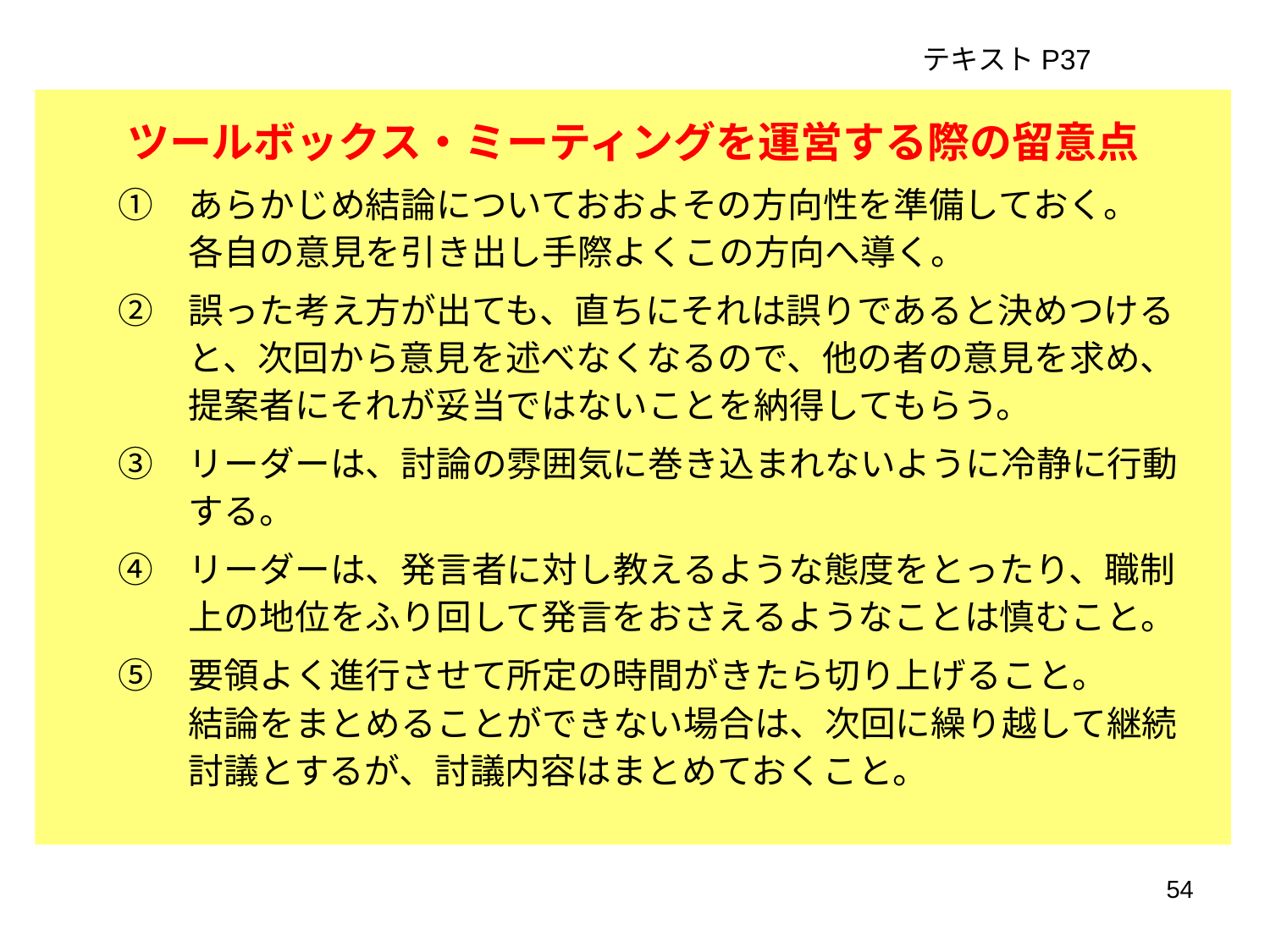

テキストP37
ツールボックス・ミーティングを運営する際の留意点
　　①　あらかじめ結論についておおよその方向性を準備しておく。
　　　　各自の意見を引き出し手際よくこの方向へ導く。
　　②　誤った考え方が出ても、直ちにそれは誤りであると決めつける
　　　　と、次回から意見を述べなくなるので、他の者の意見を求め、
　　　　提案者にそれが妥当ではないことを納得してもらう。
　　③　リーダーは、討論の雰囲気に巻き込まれないように冷静に行動
　　　　する。
　　④　リーダーは、発言者に対し教えるような態度をとったり、職制
　　　　上の地位をふり回して発言をおさえるようなことは慎むこと。
　　⑤　要領よく進行させて所定の時間がきたら切り上げること。
　　　　結論をまとめることができない場合は、次回に繰り越して継続
　　　　討議とするが、討議内容はまとめておくこと。

54